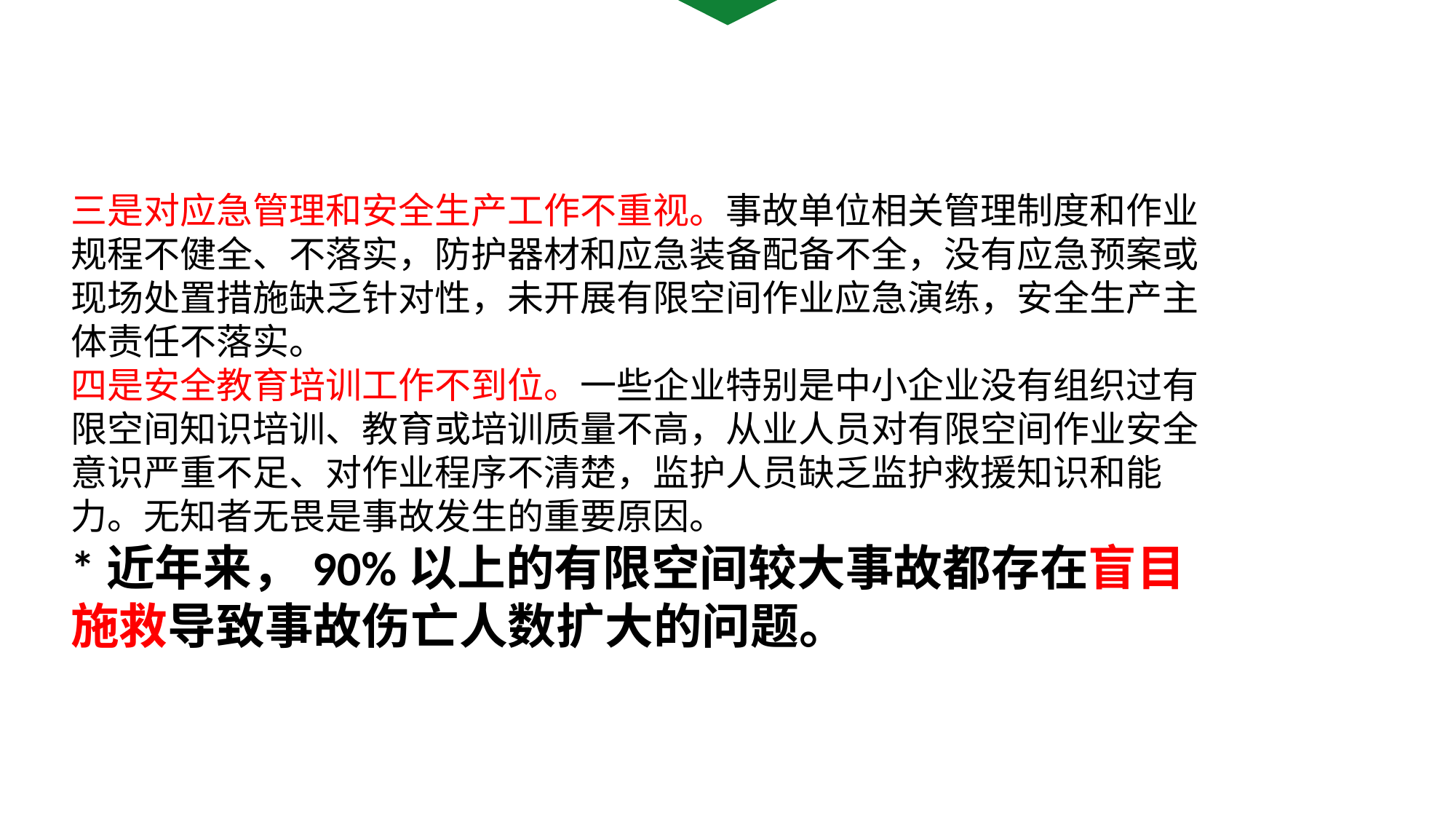

三是对应急管理和安全生产工作不重视。事故单位相关管理制度和作业规程不健全、不落实，防护器材和应急装备配备不全，没有应急预案或现场处置措施缺乏针对性，未开展有限空间作业应急演练，安全生产主体责任不落实。
四是安全教育培训工作不到位。一些企业特别是中小企业没有组织过有限空间知识培训、教育或培训质量不高，从业人员对有限空间作业安全意识严重不足、对作业程序不清楚，监护人员缺乏监护救援知识和能力。无知者无畏是事故发生的重要原因。
*近年来，90%以上的有限空间较大事故都存在盲目施救导致事故伤亡人数扩大的问题。

福道注册安全工程师事务所